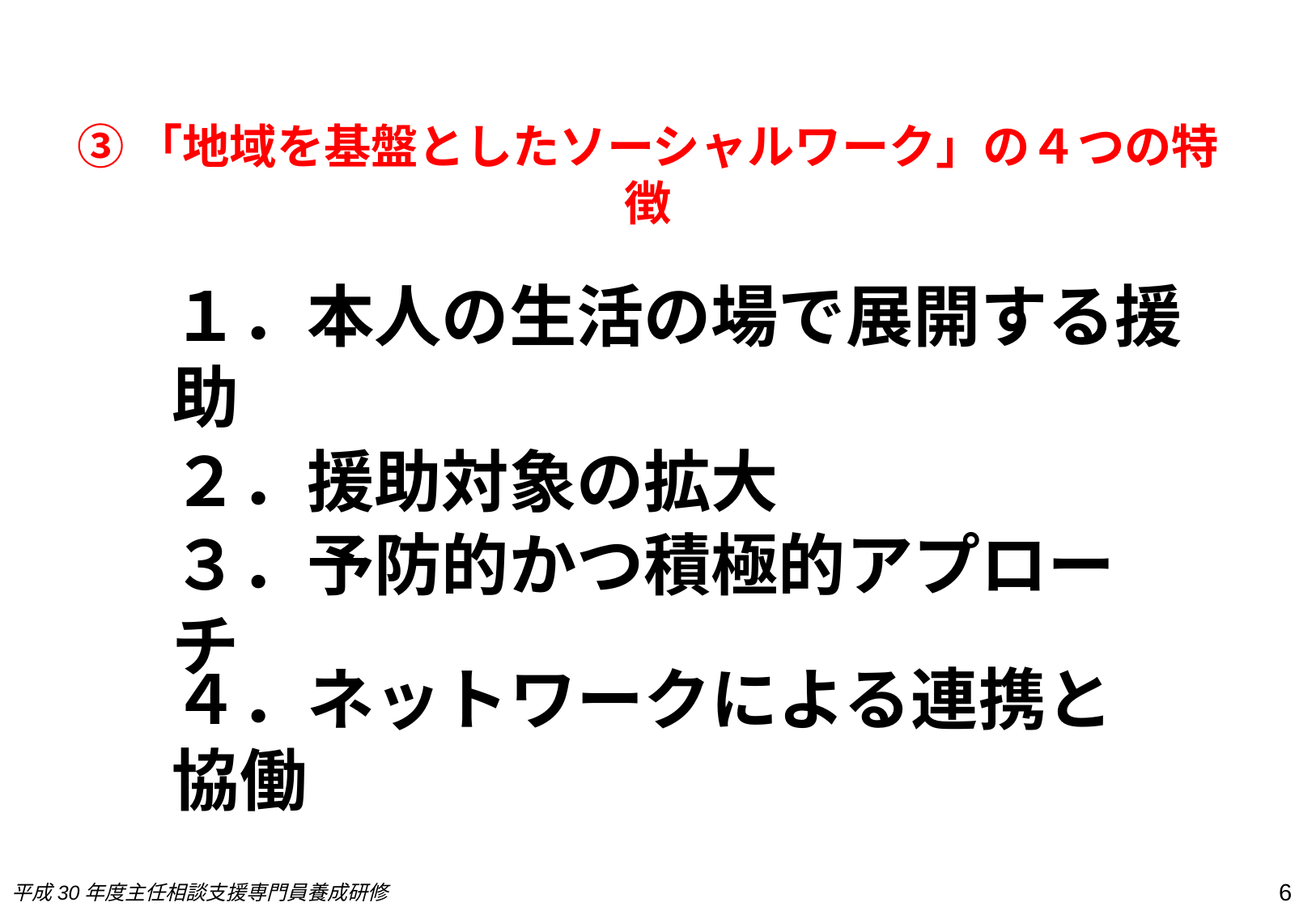

③「地域を基盤としたソーシャルワーク」の４つの特徴
１．本人の生活の場で展開する援助
２．援助対象の拡大
３．予防的かつ積極的アプローチ
４．ネットワークによる連携と協働
6
平成30年度主任相談支援専門員養成研修